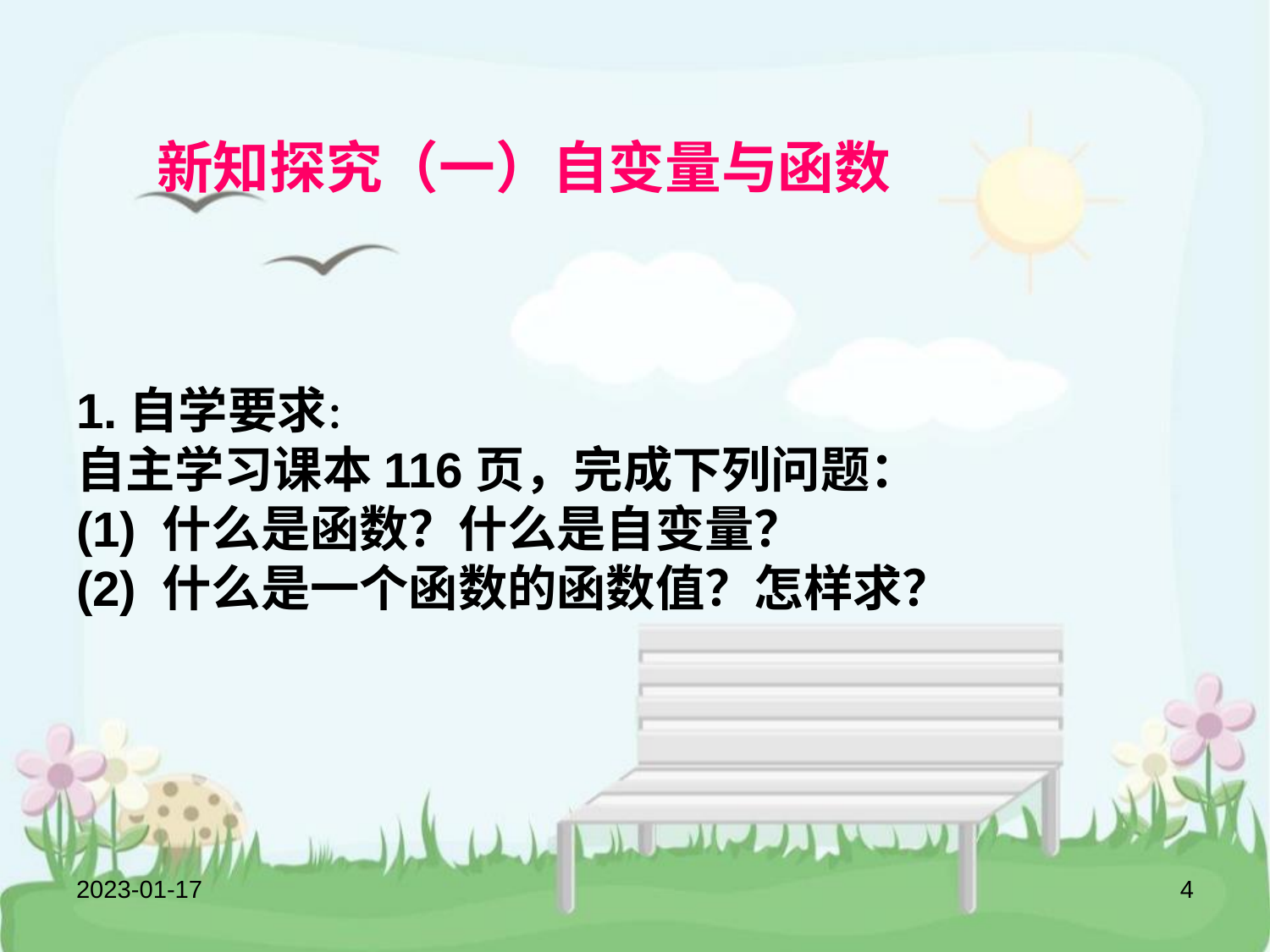

新知探究（一）自变量与函数
1.自学要求：
自主学习课本116页，完成下列问题：
(1) 什么是函数？什么是自变量？
(2) 什么是一个函数的函数值？怎样求？
2023-01-17
4